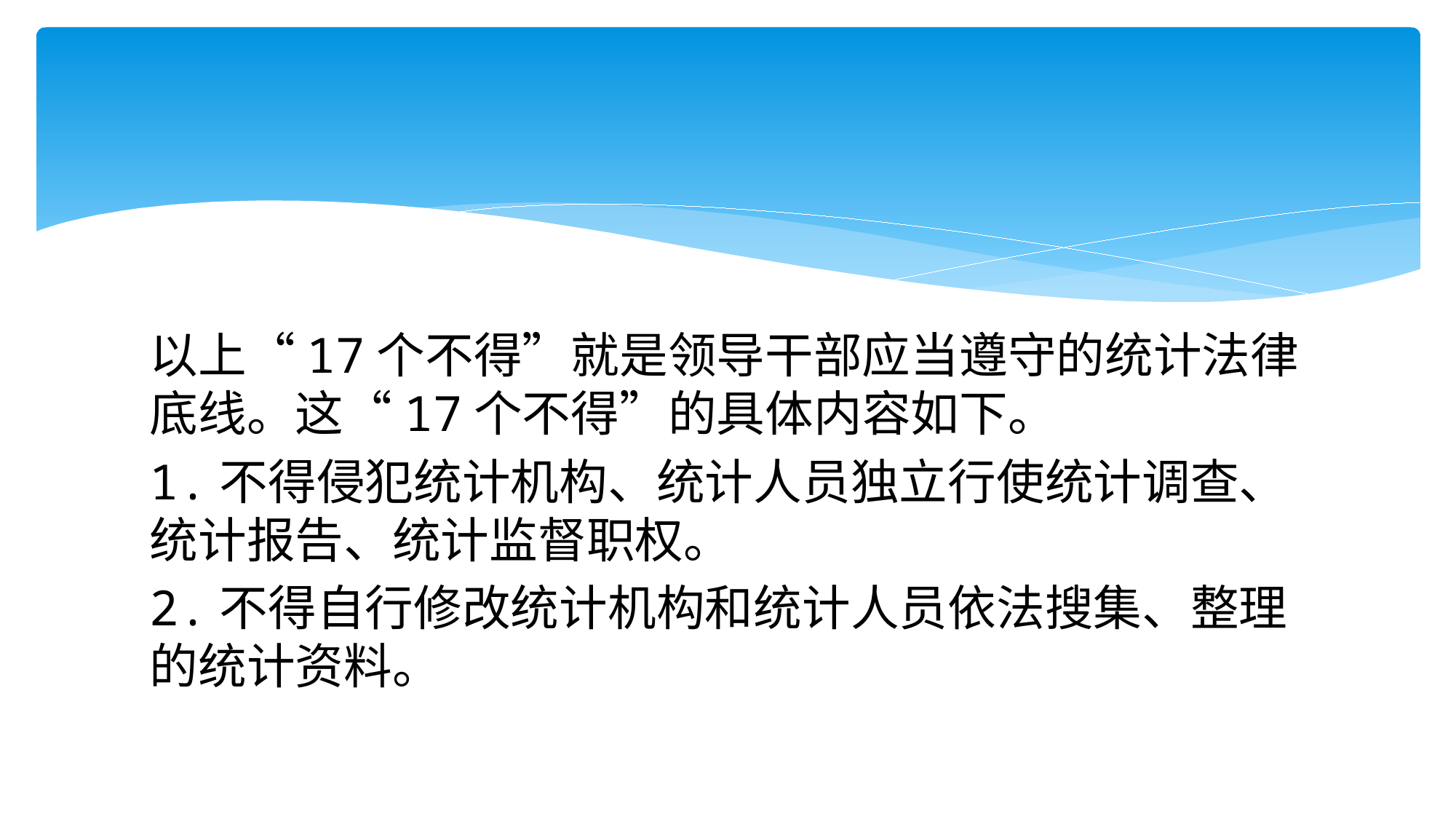

以上“17个不得”就是领导干部应当遵守的统计法律底线。这“17个不得”的具体内容如下。
1.不得侵犯统计机构、统计人员独立行使统计调查、统计报告、统计监督职权。
2.不得自行修改统计机构和统计人员依法搜集、整理的统计资料。